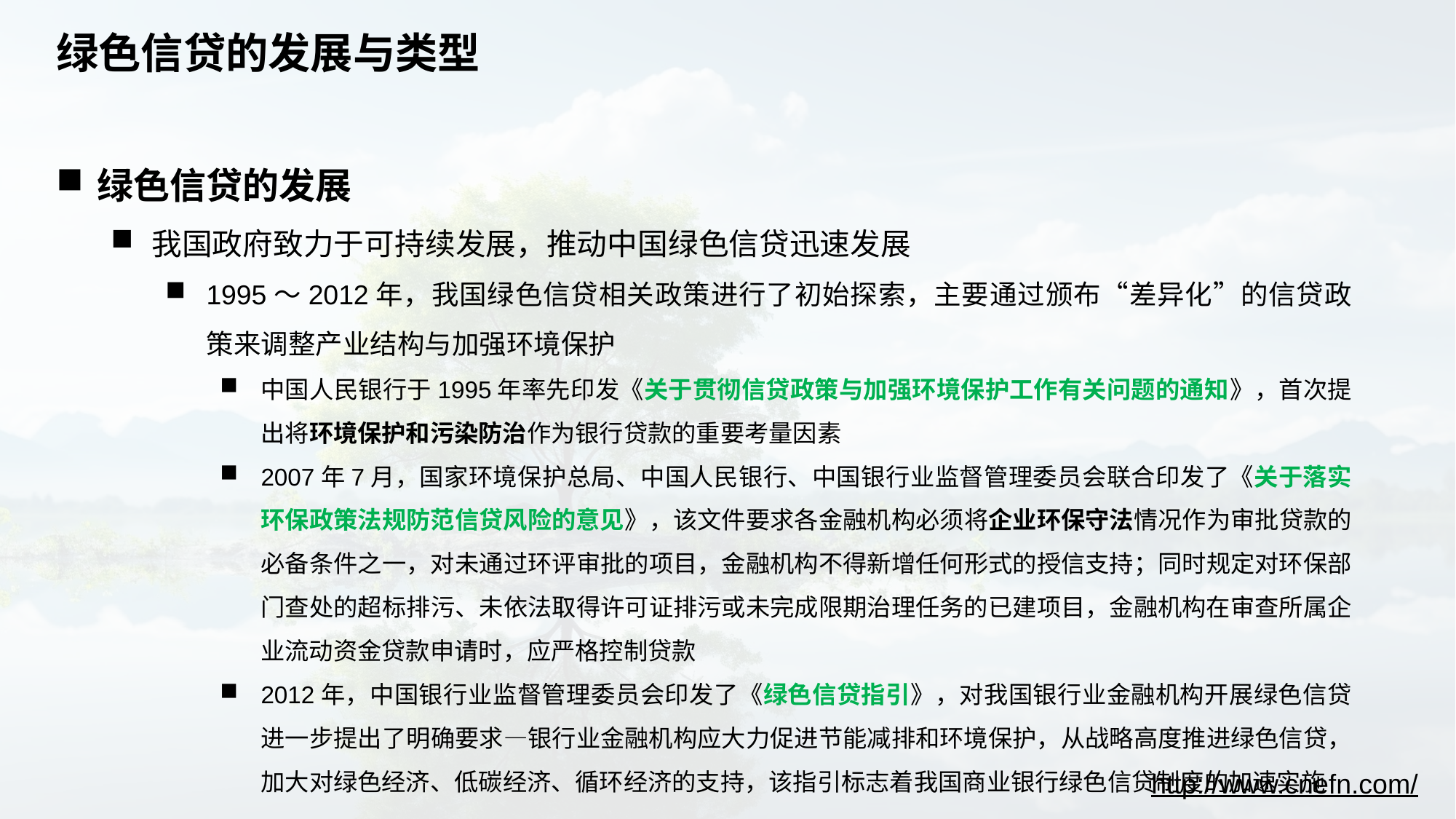

# 绿色信贷的发展与类型
绿色信贷的发展
我国政府致力于可持续发展，推动中国绿色信贷迅速发展
1995～2012年，我国绿色信贷相关政策进行了初始探索，主要通过颁布“差异化”的信贷政策来调整产业结构与加强环境保护
中国人民银行于1995年率先印发《关于贯彻信贷政策与加强环境保护工作有关问题的通知》，首次提出将环境保护和污染防治作为银行贷款的重要考量因素
2007年7月，国家环境保护总局、中国人民银行、中国银行业监督管理委员会联合印发了《关于落实环保政策法规防范信贷风险的意见》，该文件要求各金融机构必须将企业环保守法情况作为审批贷款的必备条件之一，对未通过环评审批的项目，金融机构不得新增任何形式的授信支持；同时规定对环保部门查处的超标排污、未依法取得许可证排污或未完成限期治理任务的已建项目，金融机构在审查所属企业流动资金贷款申请时，应严格控制贷款
2012年，中国银行业监督管理委员会印发了《绿色信贷指引》，对我国银行业金融机构开展绿色信贷进一步提出了明确要求—银行业金融机构应大力促进节能减排和环境保护，从战略高度推进绿色信贷，加大对绿色经济、低碳经济、循环经济的支持，该指引标志着我国商业银行绿色信贷制度的加速实施